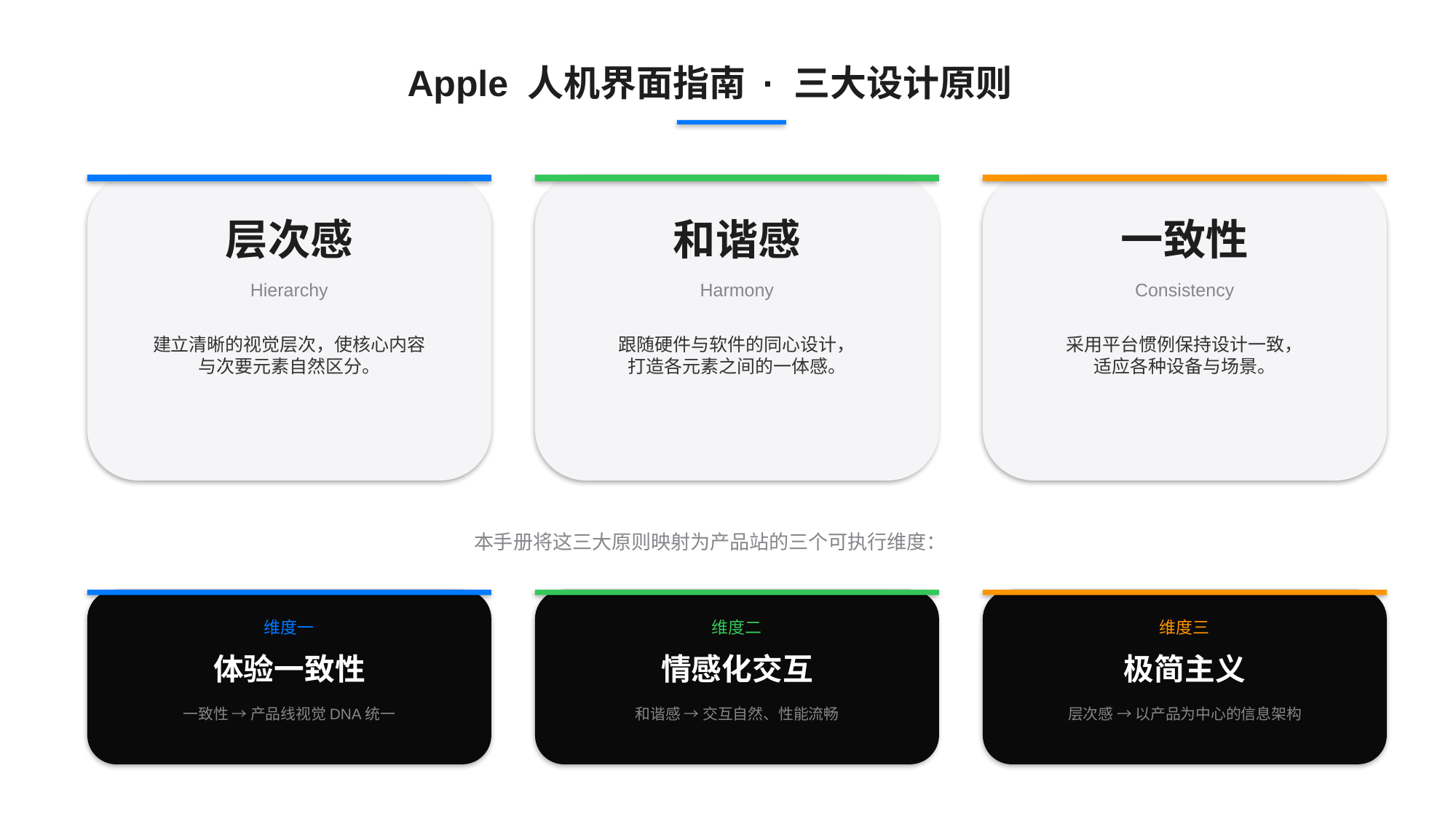

Apple 人机界面指南 · 三大设计原则

层次感
和谐感
一致性
Hierarchy
Harmony
Consistency
建立清晰的视觉层次，使核心内容
与次要元素自然区分。
跟随硬件与软件的同心设计，
打造各元素之间的一体感。
采用平台惯例保持设计一致，
适应各种设备与场景。
本手册将这三大原则映射为产品站的三个可执行维度：

维度一
维度二
维度三
体验一致性
情感化交互
极简主义
一致性 → 产品线视觉DNA统一
和谐感 → 交互自然、性能流畅
层次感 → 以产品为中心的信息架构